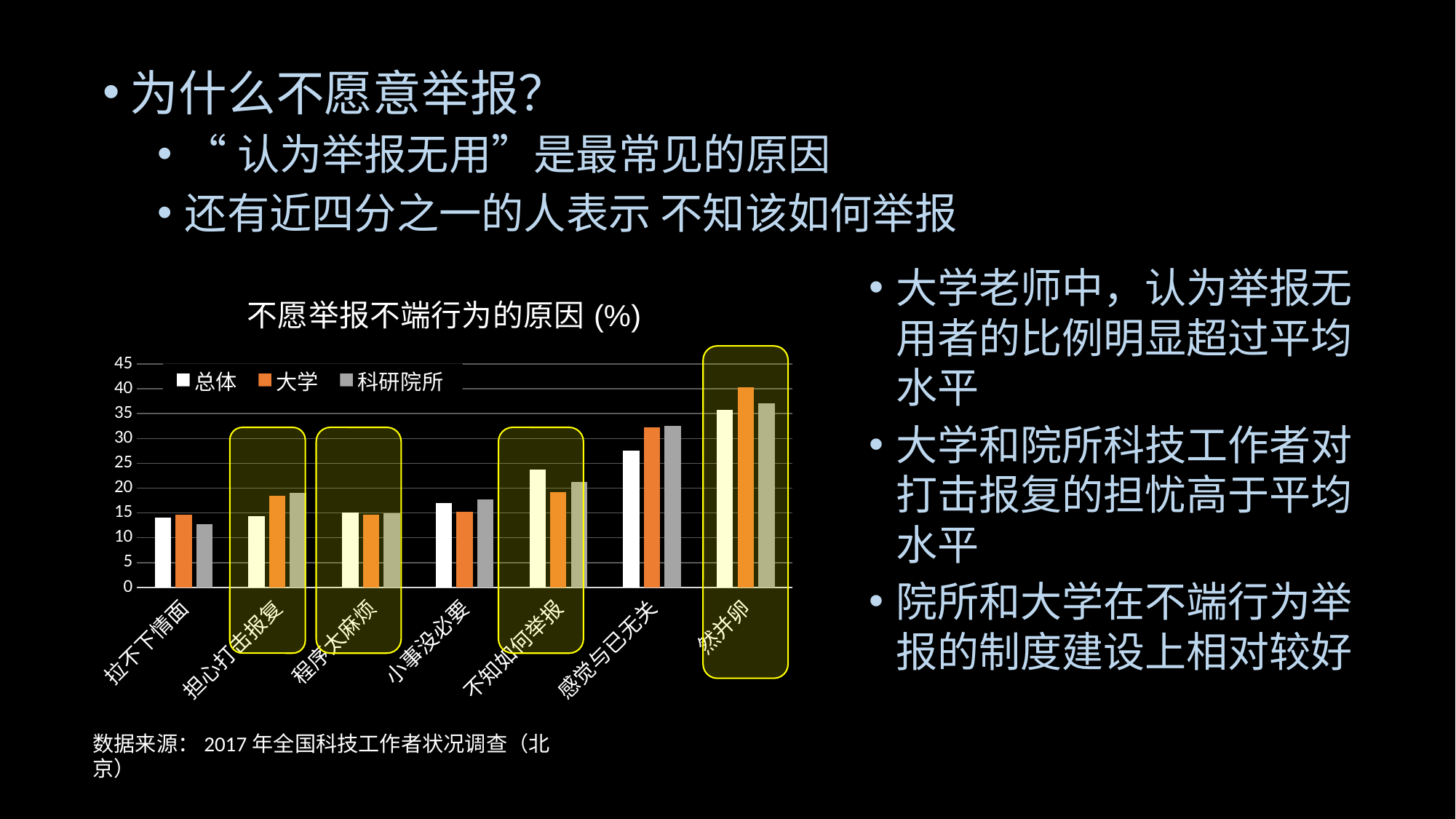

为什么不愿意举报？
“认为举报无用”是最常见的原因
还有近四分之一的人表示 不知该如何举报
大学老师中，认为举报无用者的比例明显超过平均水平
大学和院所科技工作者对打击报复的担忧高于平均水平
院所和大学在不端行为举报的制度建设上相对较好

### Chart: 不愿举报不端行为的原因(%)

| Category | 总体 | 大学 | 科研院所  |
|---|---|---|---|
| 拉不下情面 | 14.0 | 14.7 | 12.7 |
| 担心打击报复 | 14.4 | 18.4 | 19.0 |
| 程序太麻烦 | 15.1 | 14.7 | 14.9 |
| 小事没必要 | 17.0 | 15.2 | 17.7 |
| 不知如何举报 | 23.8 | 19.2 | 21.3 |
| 感觉与已无关 | 27.6 | 32.2 | 32.5 |
| 然并卵 | 35.7 | 40.3 | 37.1 |

数据来源：2017年全国科技工作者状况调查（北京）